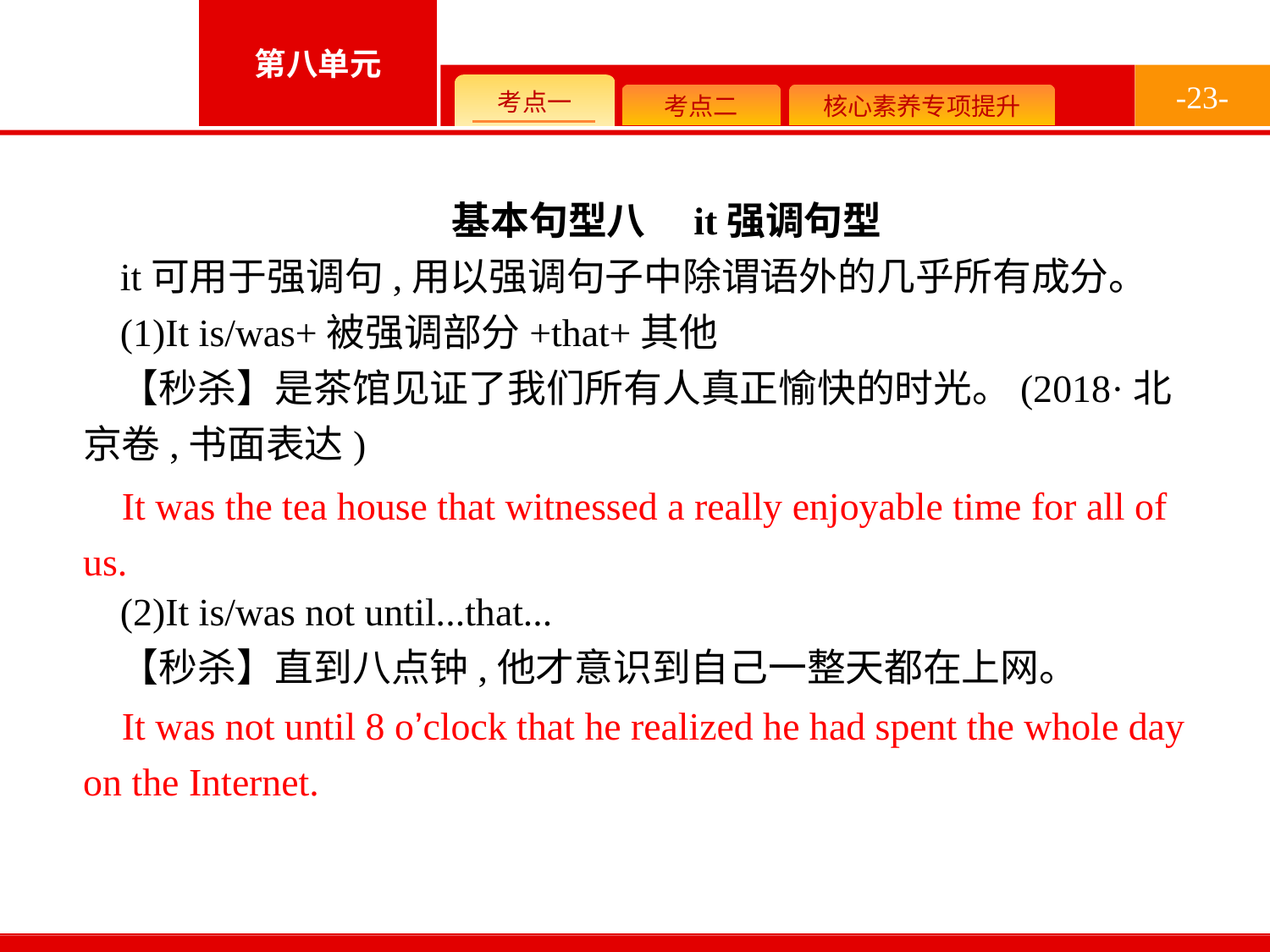

-23-
基本句型八　it强调句型
it可用于强调句,用以强调句子中除谓语外的几乎所有成分。
(1)It is/was+被强调部分+that+其他
【秒杀】是茶馆见证了我们所有人真正愉快的时光。(2018·北京卷,书面表达)

(2)It is/was not until...that...
【秒杀】直到八点钟,他才意识到自己一整天都在上网。
It was the tea house that witnessed a really enjoyable time for all of us.
It was not until 8 o’clock that he realized he had spent the whole day on the Internet.